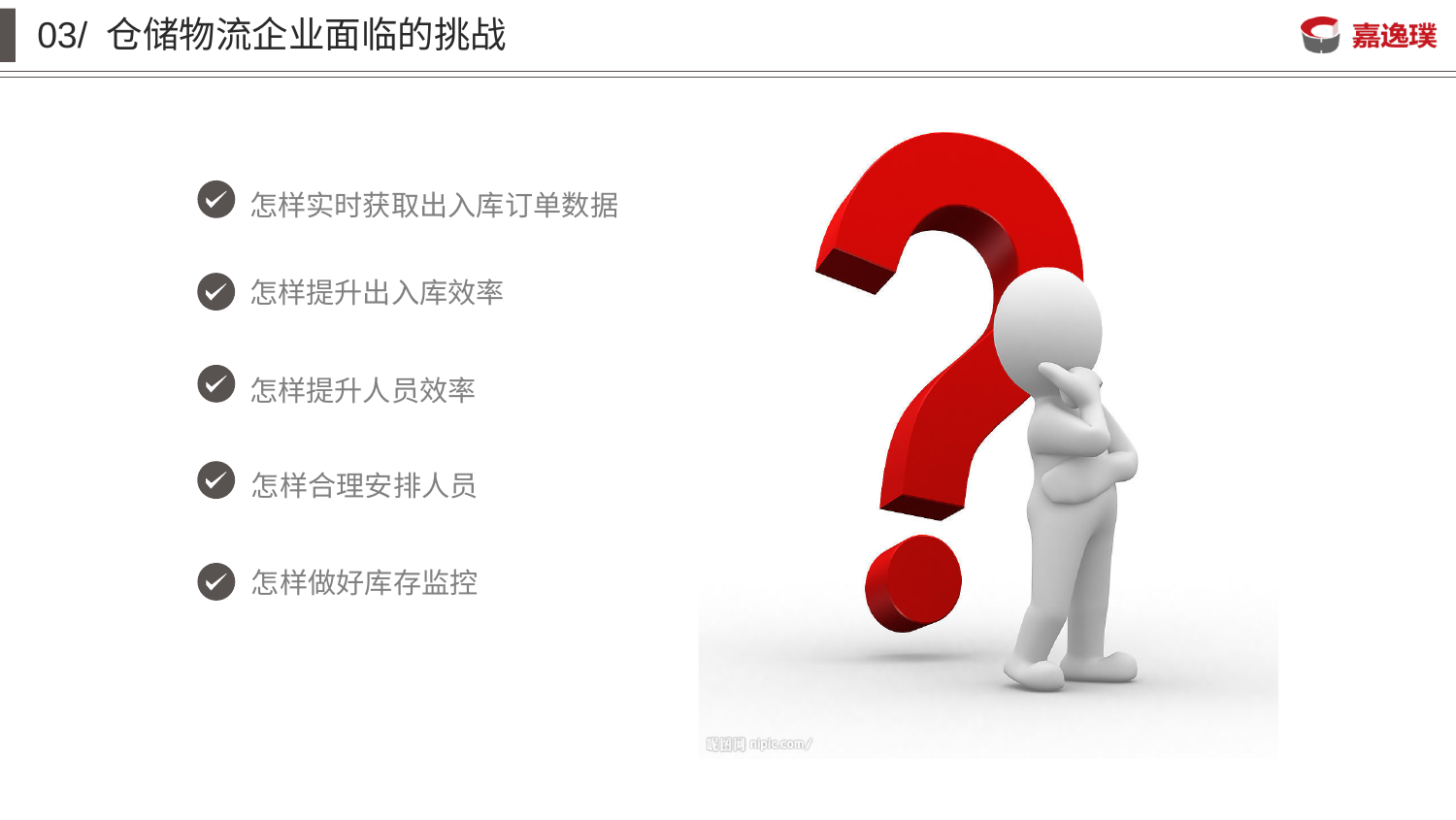

03/ 仓储物流企业面临的挑战

怎样实时获取出入库订单数据

怎样提升出入库效率

怎样提升人员效率

怎样合理安排人员

怎样做好库存监控